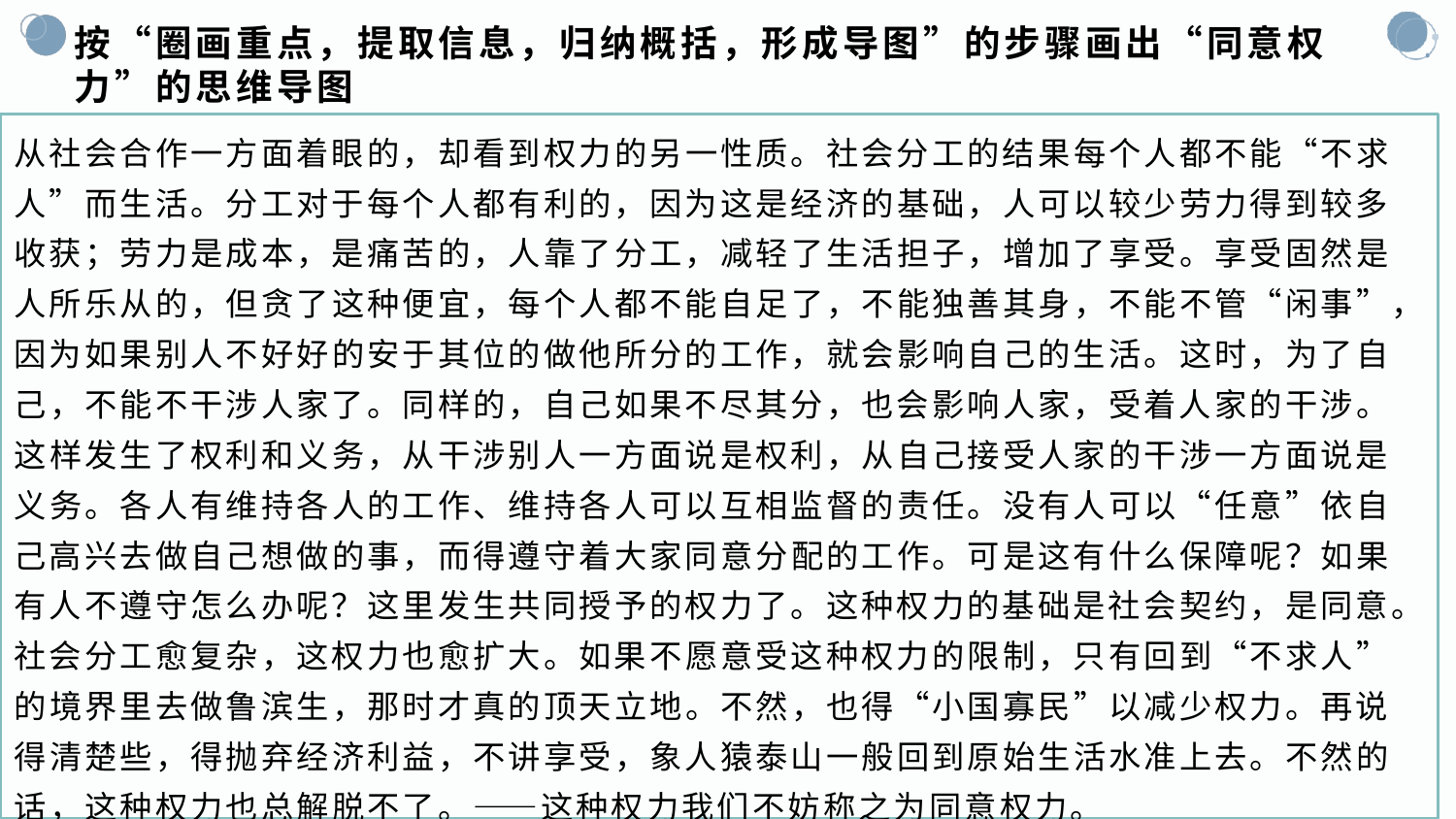

# 按“圈画重点，提取信息，归纳概括，形成导图”的步骤画出“同意权力”的思维导图
从社会合作一方面着眼的，却看到权力的另一性质。社会分工的结果每个人都不能“不求人”而生活。分工对于每个人都有利的，因为这是经济的基础，人可以较少劳力得到较多收获；劳力是成本，是痛苦的，人靠了分工，减轻了生活担子，增加了享受。享受固然是人所乐从的，但贪了这种便宜，每个人都不能自足了，不能独善其身，不能不管“闲事”，因为如果别人不好好的安于其位的做他所分的工作，就会影响自己的生活。这时，为了自己，不能不干涉人家了。同样的，自己如果不尽其分，也会影响人家，受着人家的干涉。这样发生了权利和义务，从干涉别人一方面说是权利，从自己接受人家的干涉一方面说是义务。各人有维持各人的工作、维持各人可以互相监督的责任。没有人可以“任意”依自己高兴去做自己想做的事，而得遵守着大家同意分配的工作。可是这有什么保障呢？如果有人不遵守怎么办呢？这里发生共同授予的权力了。这种权力的基础是社会契约，是同意。社会分工愈复杂，这权力也愈扩大。如果不愿意受这种权力的限制，只有回到“不求人”的境界里去做鲁滨生，那时才真的顶天立地。不然，也得“小国寡民”以减少权力。再说得清楚些，得抛弃经济利益，不讲享受，象人猿泰山一般回到原始生活水准上去。不然的话，这种权力也总解脱不了。——这种权力我们不妨称之为同意权力。